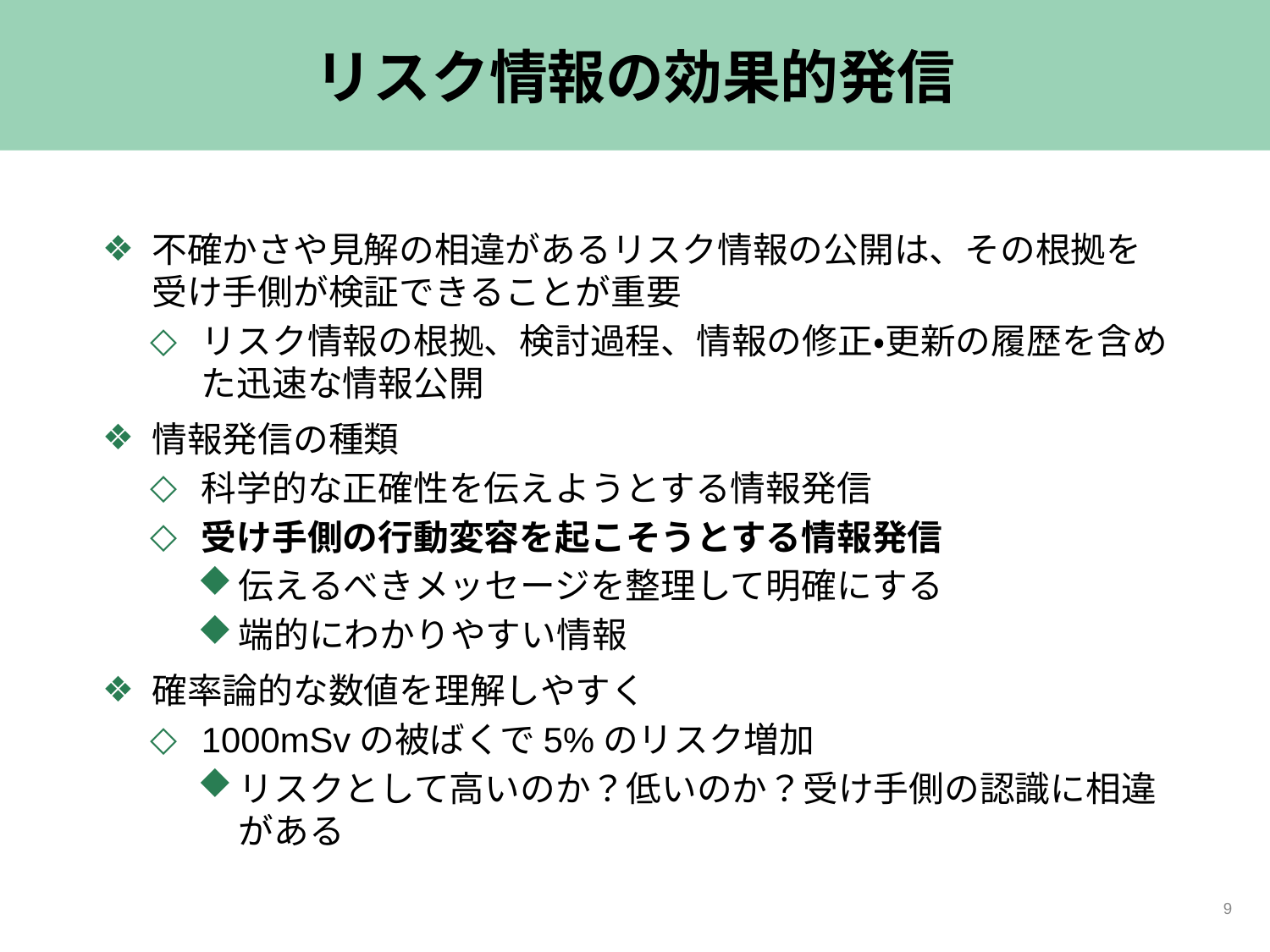

# リスク情報の効果的発信
不確かさや見解の相違があるリスク情報の公開は、その根拠を受け手側が検証できることが重要
リスク情報の根拠、検討過程、情報の修正・更新の履歴を含めた迅速な情報公開
情報発信の種類
科学的な正確性を伝えようとする情報発信
受け手側の行動変容を起こそうとする情報発信
伝えるべきメッセージを整理して明確にする
端的にわかりやすい情報
確率論的な数値を理解しやすく
1000mSvの被ばくで5%のリスク増加
リスクとして高いのか？低いのか？受け手側の認識に相違がある
9